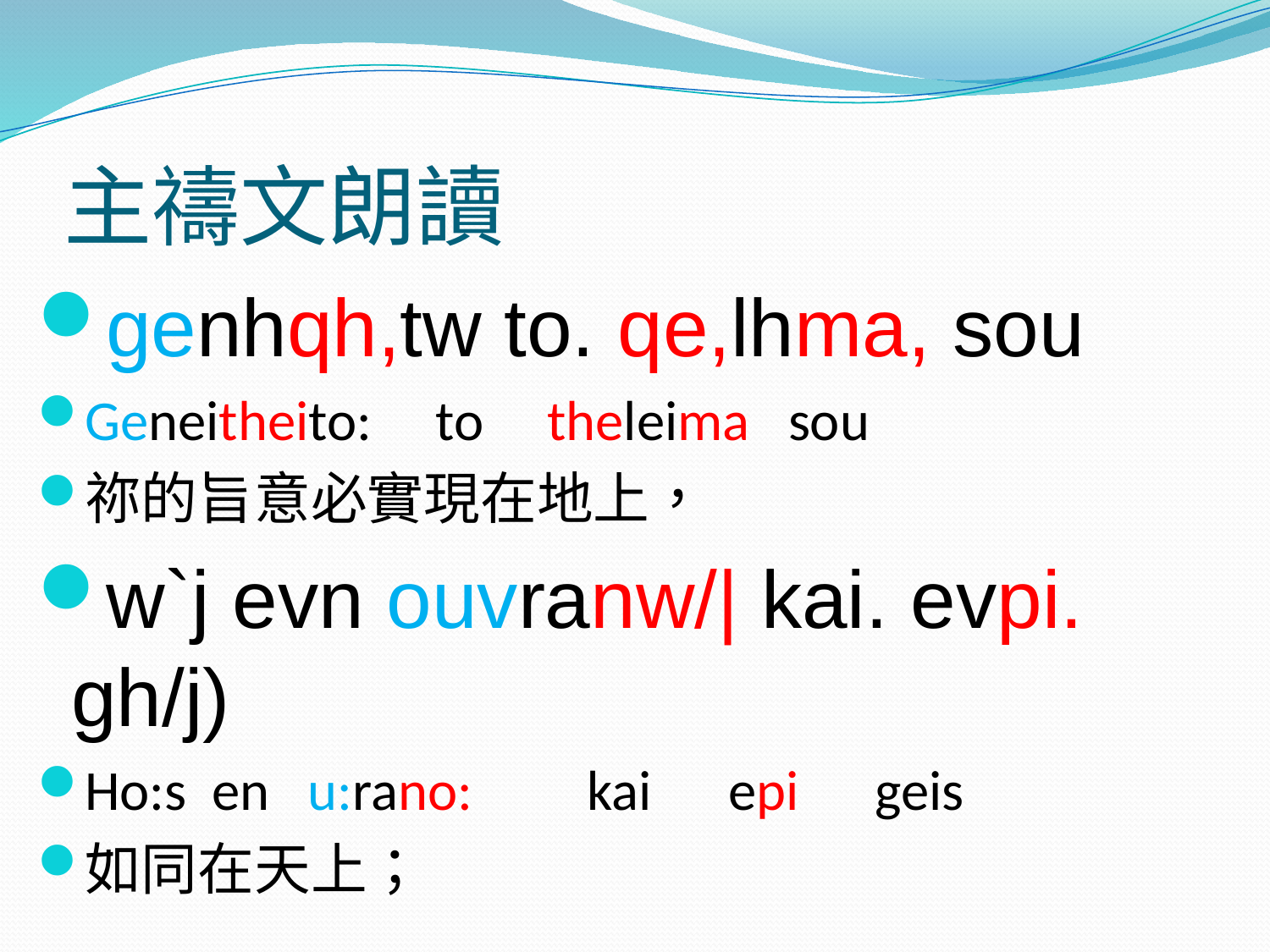

# 主禱文朗讀
genhqh,tw to. qe,lhma, sou
Geneitheito:     to     theleima   sou
祢的旨意必實現在地上，
w`j evn ouvranw/| kai. evpi. gh/j)
Ho:s  en   u:rano:         kai      epi      geis
如同在天上；